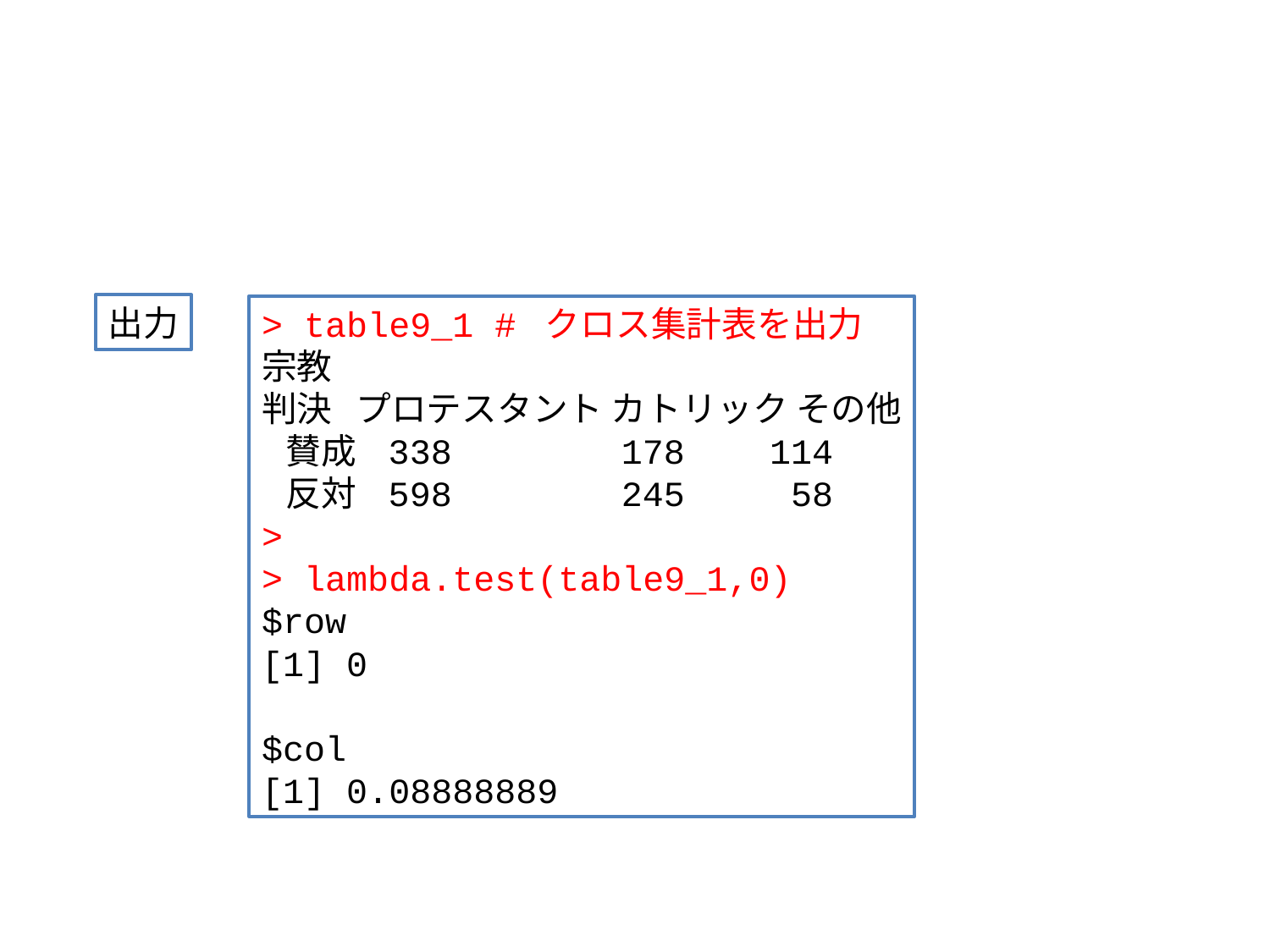

#
出力
> table9_1 # クロス集計表を出力
宗教
判決   プロテスタント カトリック その他
  賛成   338        178    114
  反対   598        245     58
>
> lambda.test(table9_1,0)
$row
[1] 0

$col
[1] 0.08888889